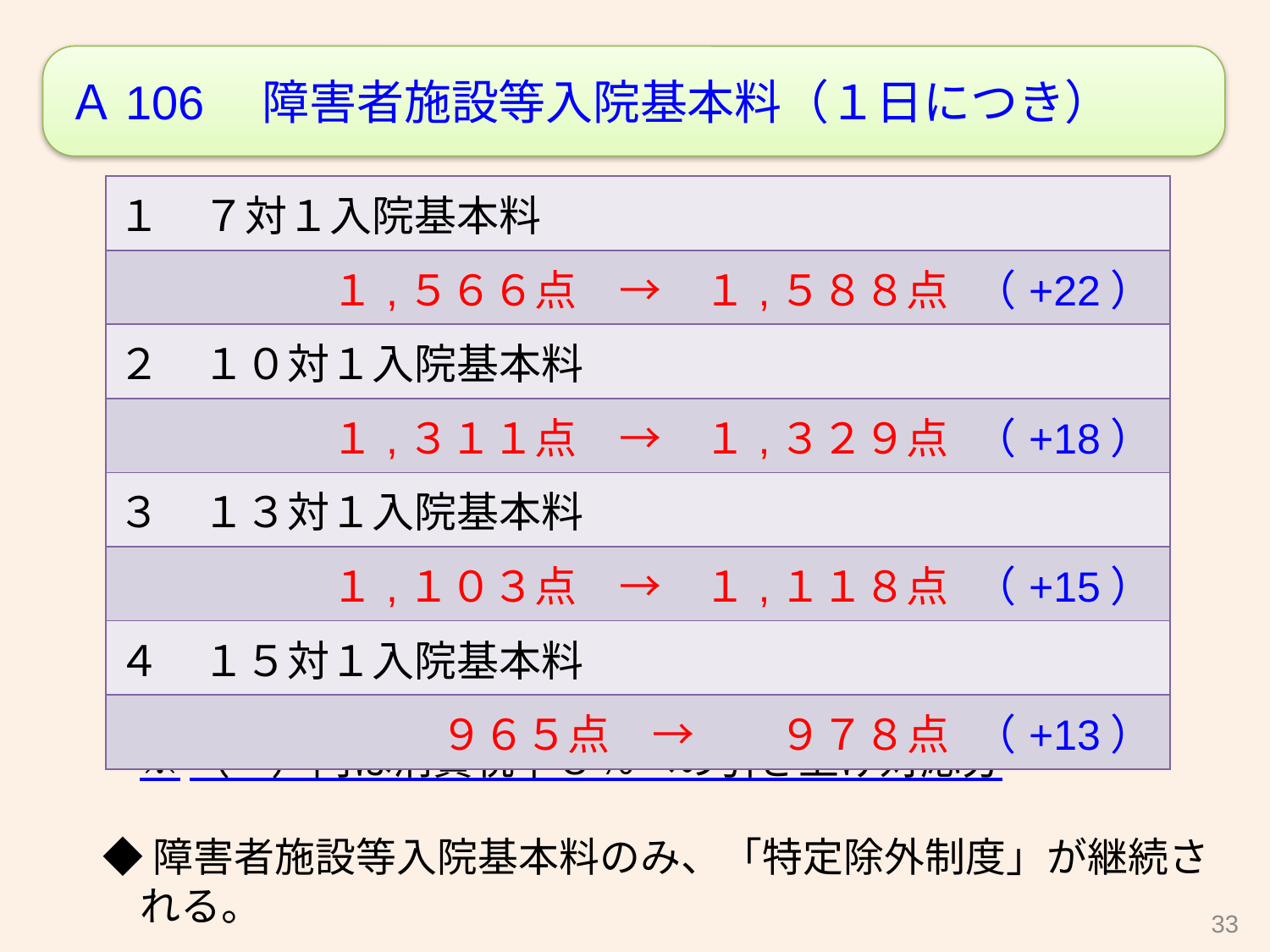

Ａ106　障害者施設等入院基本料（１日につき）

※（　）内は消費税率８％への引き上げ対応分

◆障害者施設等入院基本料のみ、「特定除外制度」が継続される。
| １　７対１入院基本料 |  |
| --- | --- |
| １,５６６点　→　１,５８８点 | （+22） |
| ２　１０対１入院基本料 |  |
| １,３１１点　→　１,３２９点 | （+18） |
| ３　１３対１入院基本料 |  |
| １,１０３点　→　１,１１８点 | （+15） |
| ４　１５対１入院基本料 |  |
| ９６５点　→　　９７８点 | （+13） |
33